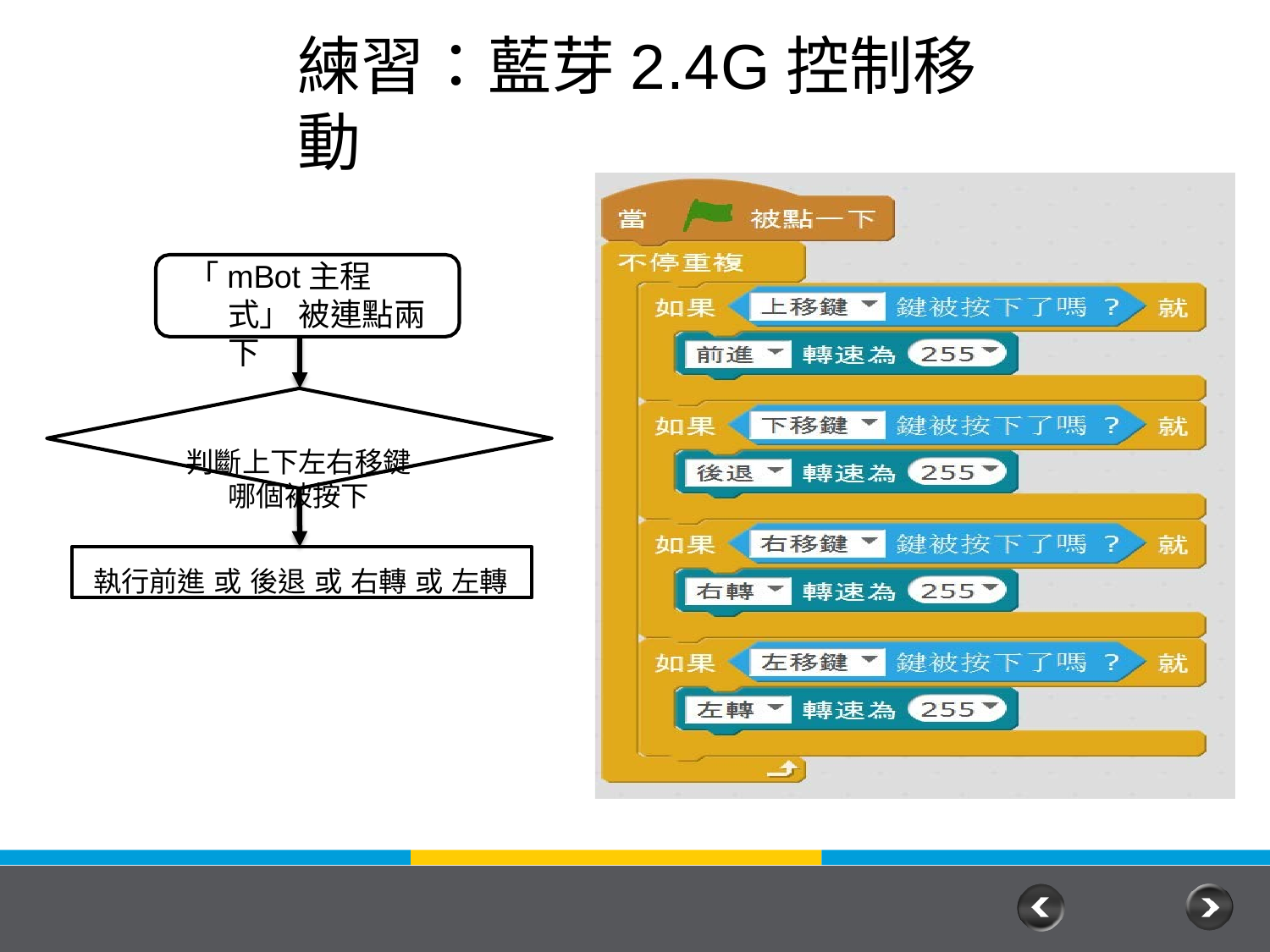

# 練習：藍芽2.4G控制移動

「mBot主程式」 被連點兩下

判斷上下左右移鍵 哪個被按下

執行前進 或 後退 或 右轉 或 左轉

57